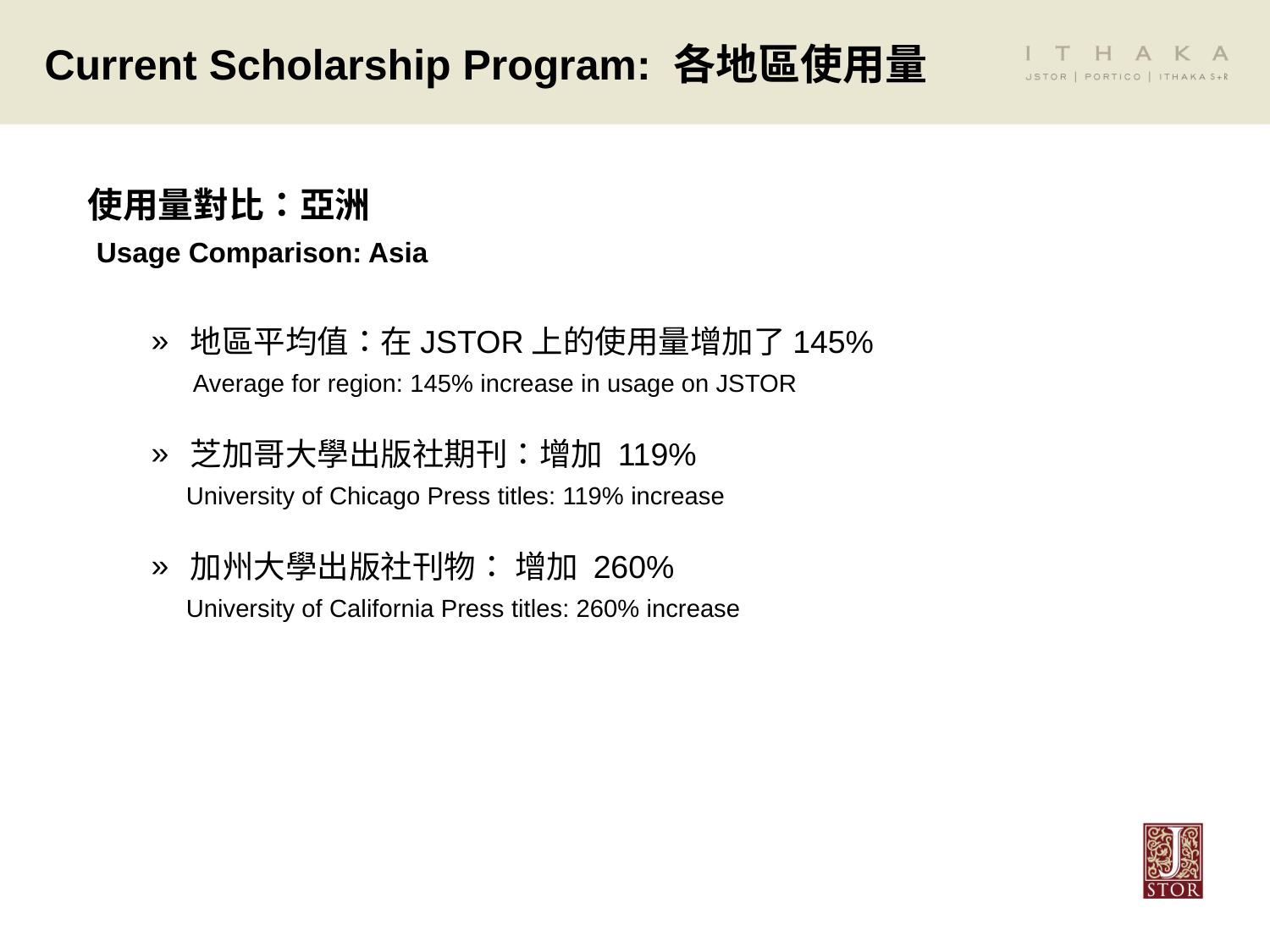

# Current Scholarship Program: 各地區使用量
使用量對比：亞洲
 Usage Comparison: Asia

地區平均值：在JSTOR上的使用量增加了145%
      Average for region: 145% increase in usage on JSTOR
芝加哥大學出版社期刊：增加 119%
     University of Chicago Press titles: 119% increase
加州大學出版社刊物： 增加 260%
     University of California Press titles: 260% increase